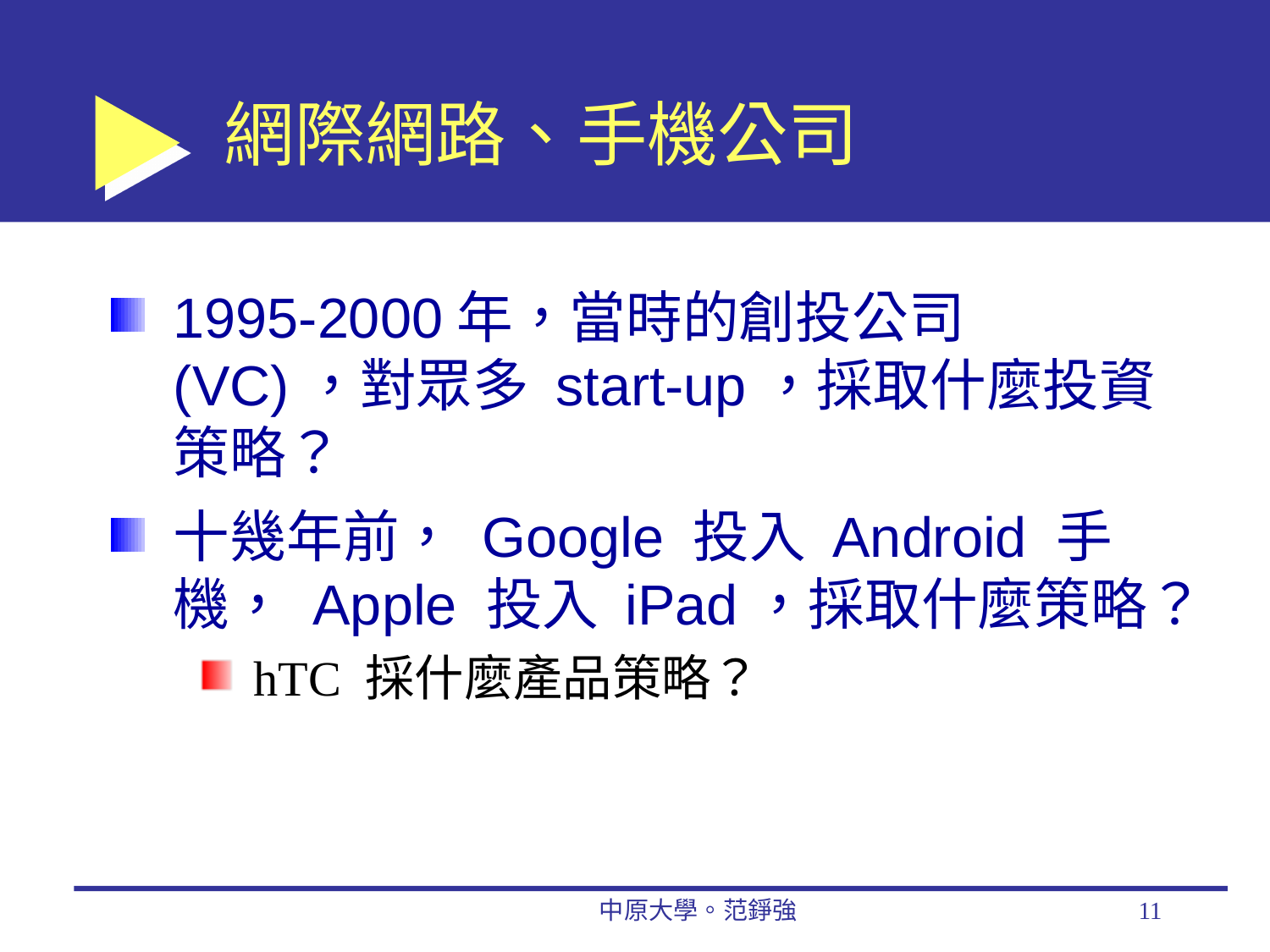

# 網際網路、手機公司
1995-2000年，當時的創投公司(VC)，對眾多 start-up，採取什麼投資策略？
十幾年前， Google 投入 Android 手機， Apple 投入 iPad，採取什麼策略？
hTC 採什麼產品策略？
中原大學。范錚強
11